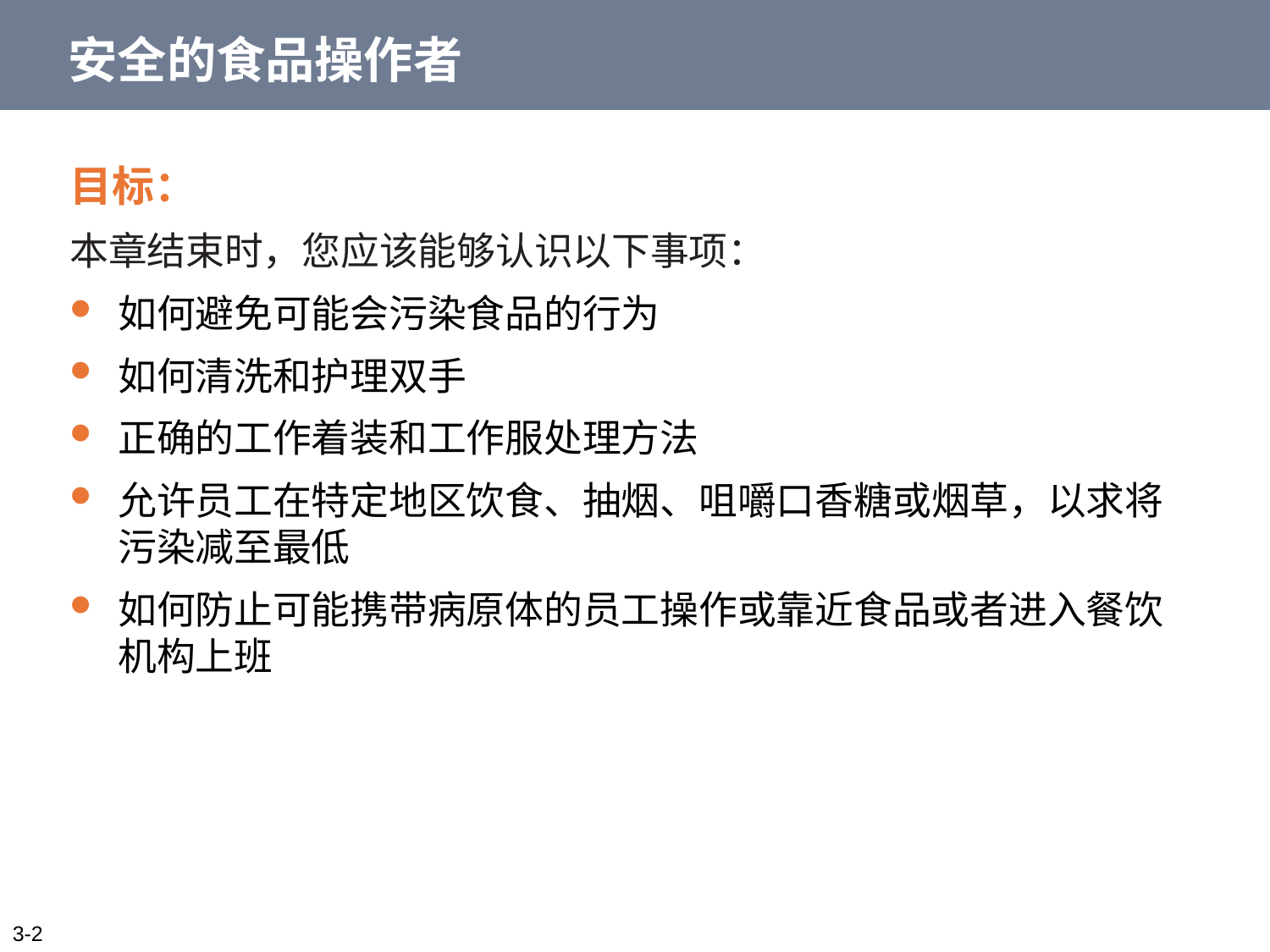

# 安全的食品操作者
目标：
本章结束时，您应该能够认识以下事项：
如何避免可能会污染食品的行为
如何清洗和护理双手
正确的工作着装和工作服处理方法
允许员工在特定地区饮食、抽烟、咀嚼口香糖或烟草，以求将污染减至最低
如何防止可能携带病原体的员工操作或靠近食品或者进入餐饮机构上班
3-2